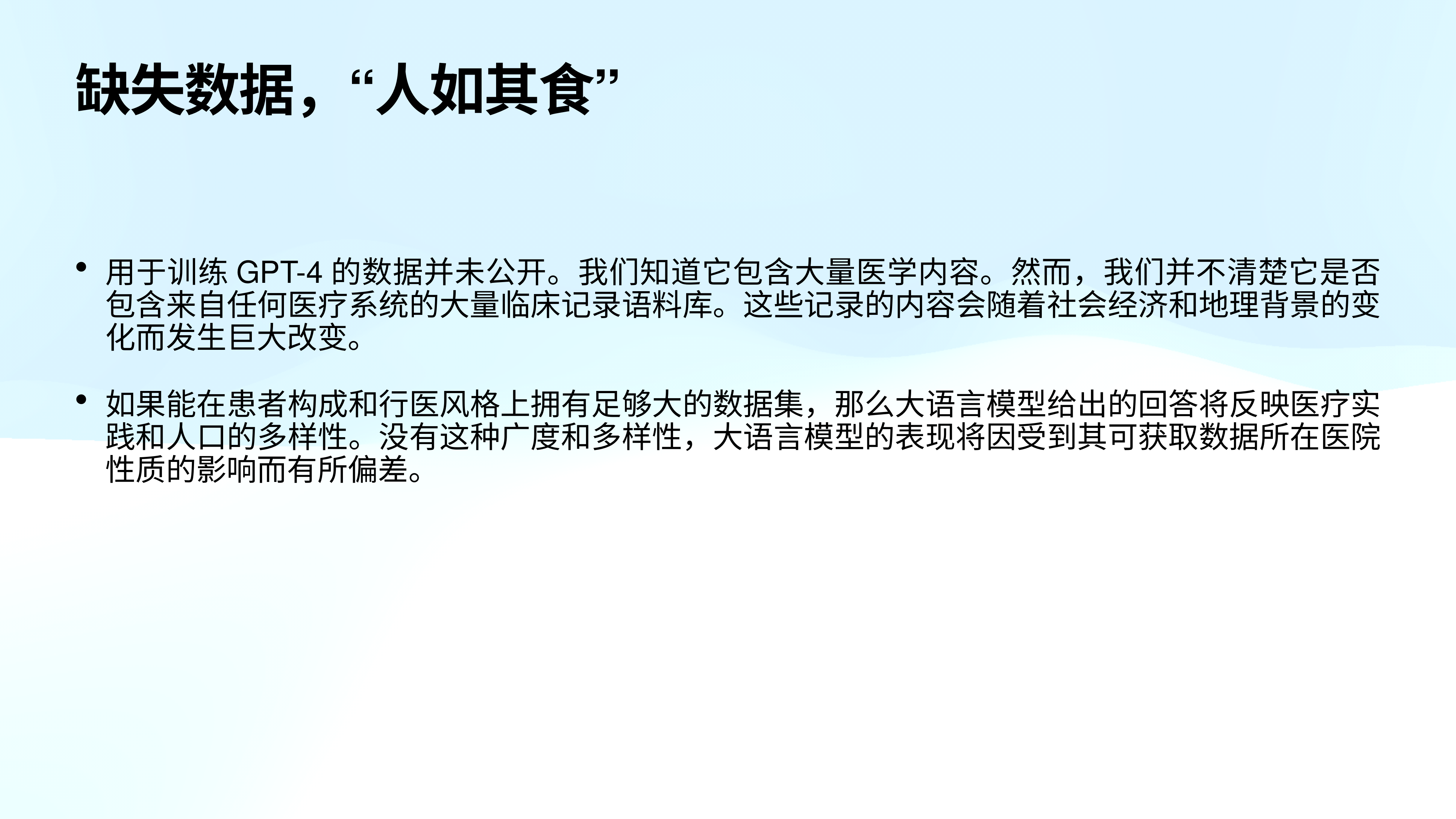

# 缺失数据，“人如其食”

用于训练GPT-4的数据并未公开。我们知道它包含大量医学内容。然而，我们并不清楚它是否包含来自任何医疗系统的大量临床记录语料库。这些记录的内容会随着社会经济和地理背景的变化而发生巨大改变。
如果能在患者构成和行医风格上拥有足够大的数据集，那么大语言模型给出的回答将反映医疗实践和人口的多样性。没有这种广度和多样性，大语言模型的表现将因受到其可获取数据所在医院性质的影响而有所偏差。